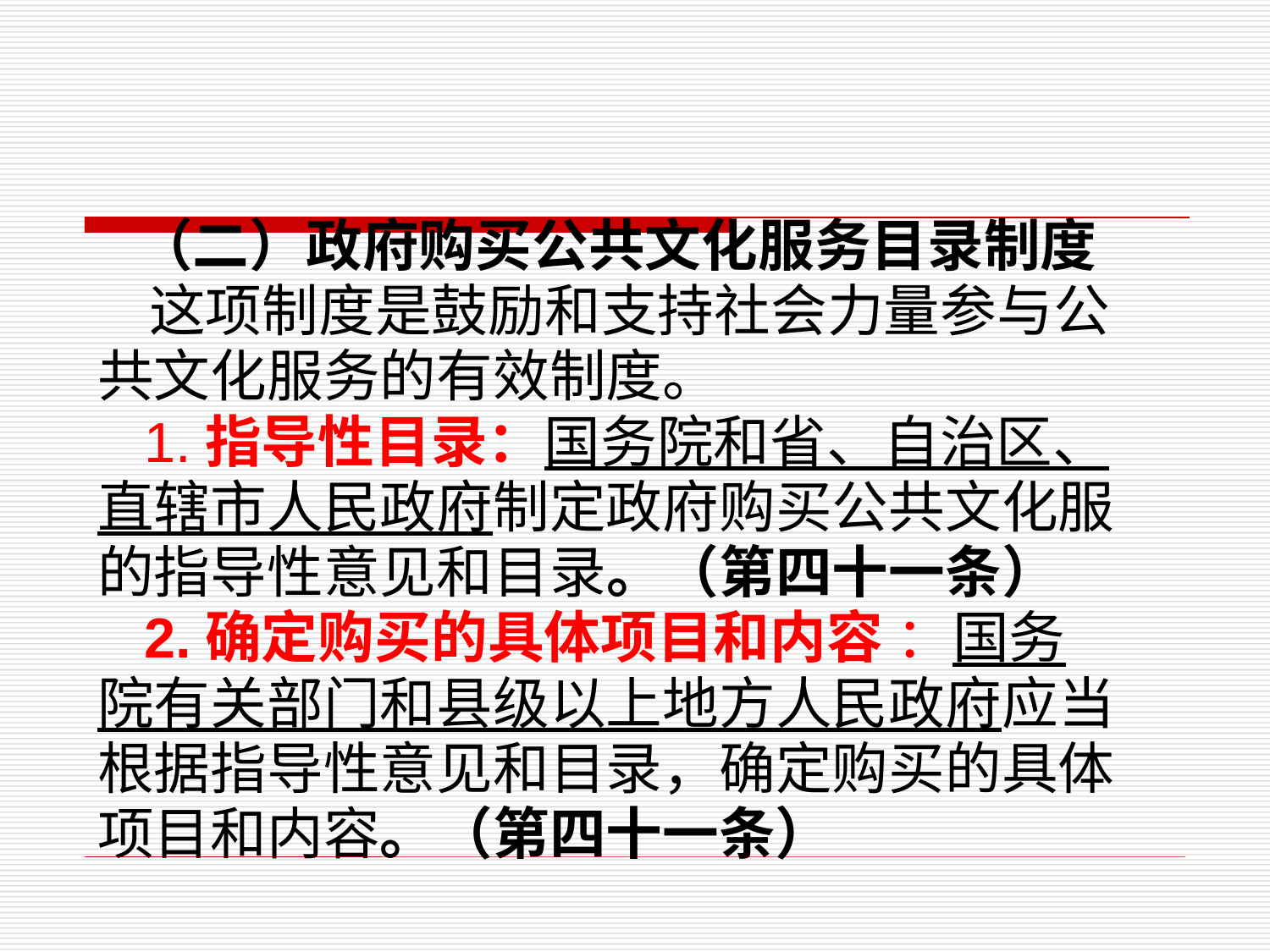

（二）政府购买公共文化服务目录制度
   这项制度是鼓励和支持社会力量参与公
共文化服务的有效制度。
   1.指导性目录：国务院和省、自治区、
直辖市人民政府制定政府购买公共文化服
的指导性意见和目录。（第四十一条）
   2.确定购买的具体项目和内容 ：国务
院有关部门和县级以上地方人民政府应当
根据指导性意见和目录，确定购买的具体
项目和内容。（第四十一条）